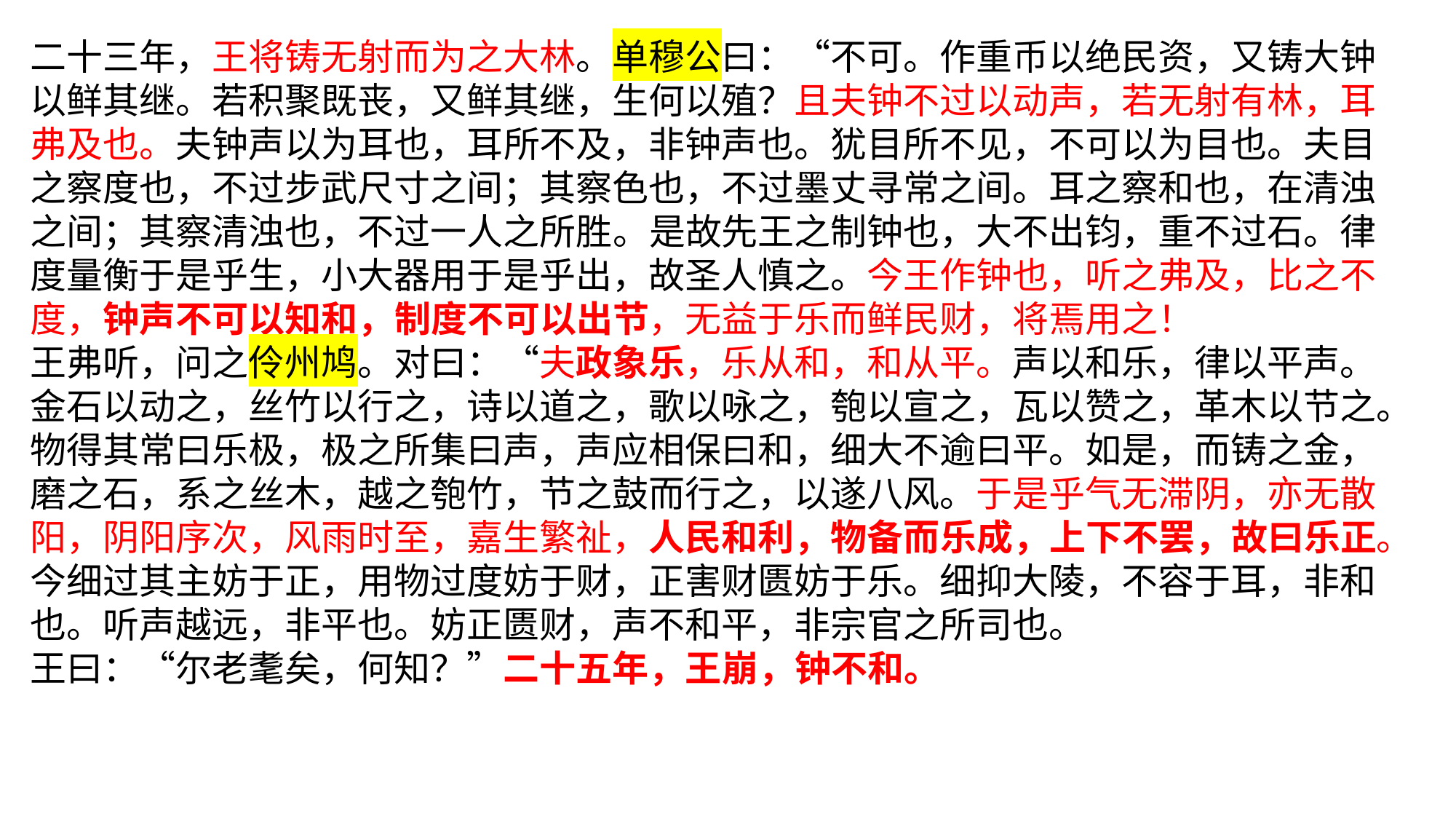

二十三年，王将铸无射而为之大林。单穆公曰：“不可。作重币以绝民资，又铸大钟以鲜其继。若积聚既丧，又鲜其继，生何以殖？且夫钟不过以动声，若无射有林，耳弗及也。夫钟声以为耳也，耳所不及，非钟声也。犹目所不见，不可以为目也。夫目之察度也，不过步武尺寸之间；其察色也，不过墨丈寻常之间。耳之察和也，在清浊之间；其察清浊也，不过一人之所胜。是故先王之制钟也，大不出钧，重不过石。律度量衡于是乎生，小大器用于是乎出，故圣人慎之。今王作钟也，听之弗及，比之不度，钟声不可以知和，制度不可以出节，无益于乐而鲜民财，将焉用之！
王弗听，问之伶州鸠。对曰：“夫政象乐，乐从和，和从平。声以和乐，律以平声。金石以动之，丝竹以行之，诗以道之，歌以咏之，匏以宣之，瓦以赞之，革木以节之。物得其常曰乐极，极之所集曰声，声应相保曰和，细大不逾曰平。如是，而铸之金，磨之石，系之丝木，越之匏竹，节之鼓而行之，以遂八风。于是乎气无滞阴，亦无散阳，阴阳序次，风雨时至，嘉生繁祉，人民和利，物备而乐成，上下不罢，故曰乐正。今细过其主妨于正，用物过度妨于财，正害财匮妨于乐。细抑大陵，不容于耳，非和也。听声越远，非平也。妨正匮财，声不和平，非宗官之所司也。
王曰：“尔老耄矣，何知？”二十五年，王崩，钟不和。